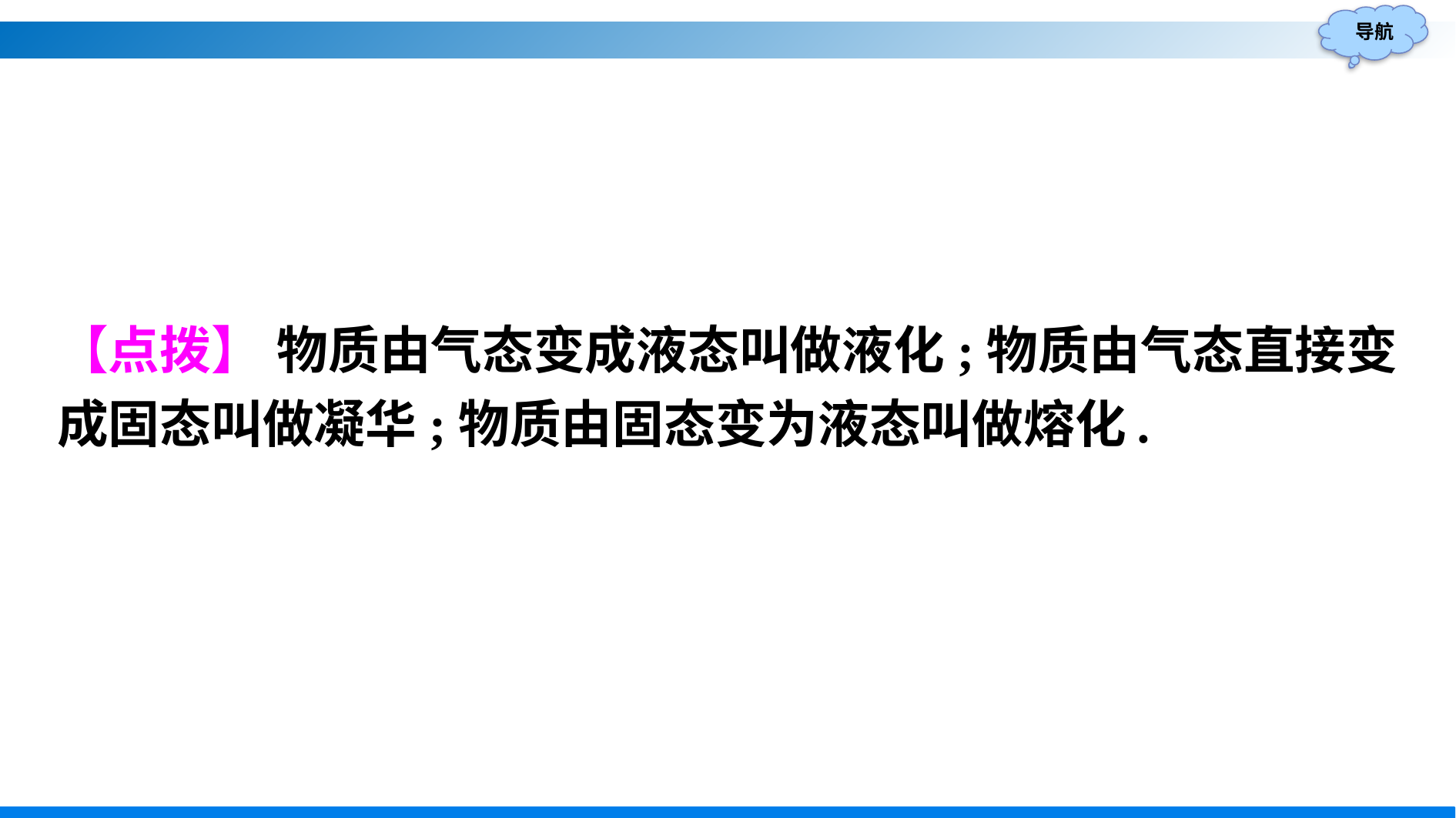

【点拨】 物质由气态变成液态叫做液化;物质由气态直接变成固态叫做凝华;物质由固态变为液态叫做熔化.